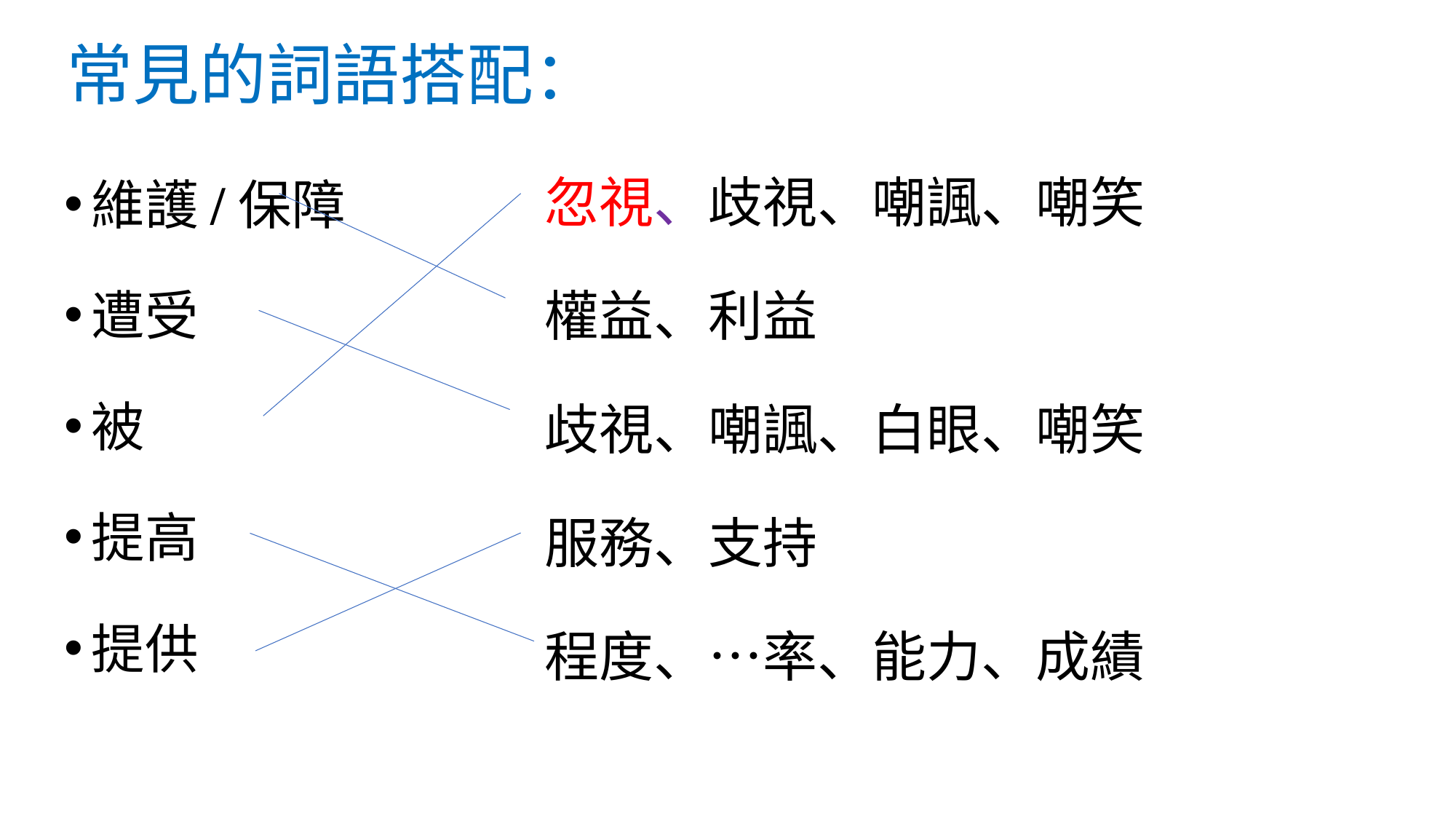

# 常見的詞語搭配：
忽視、歧視、嘲諷、嘲笑
權益、利益
歧視、嘲諷、白眼、嘲笑
服務、支持
程度、…率、能力、成績

維護/保障
遭受
被
提高
提供